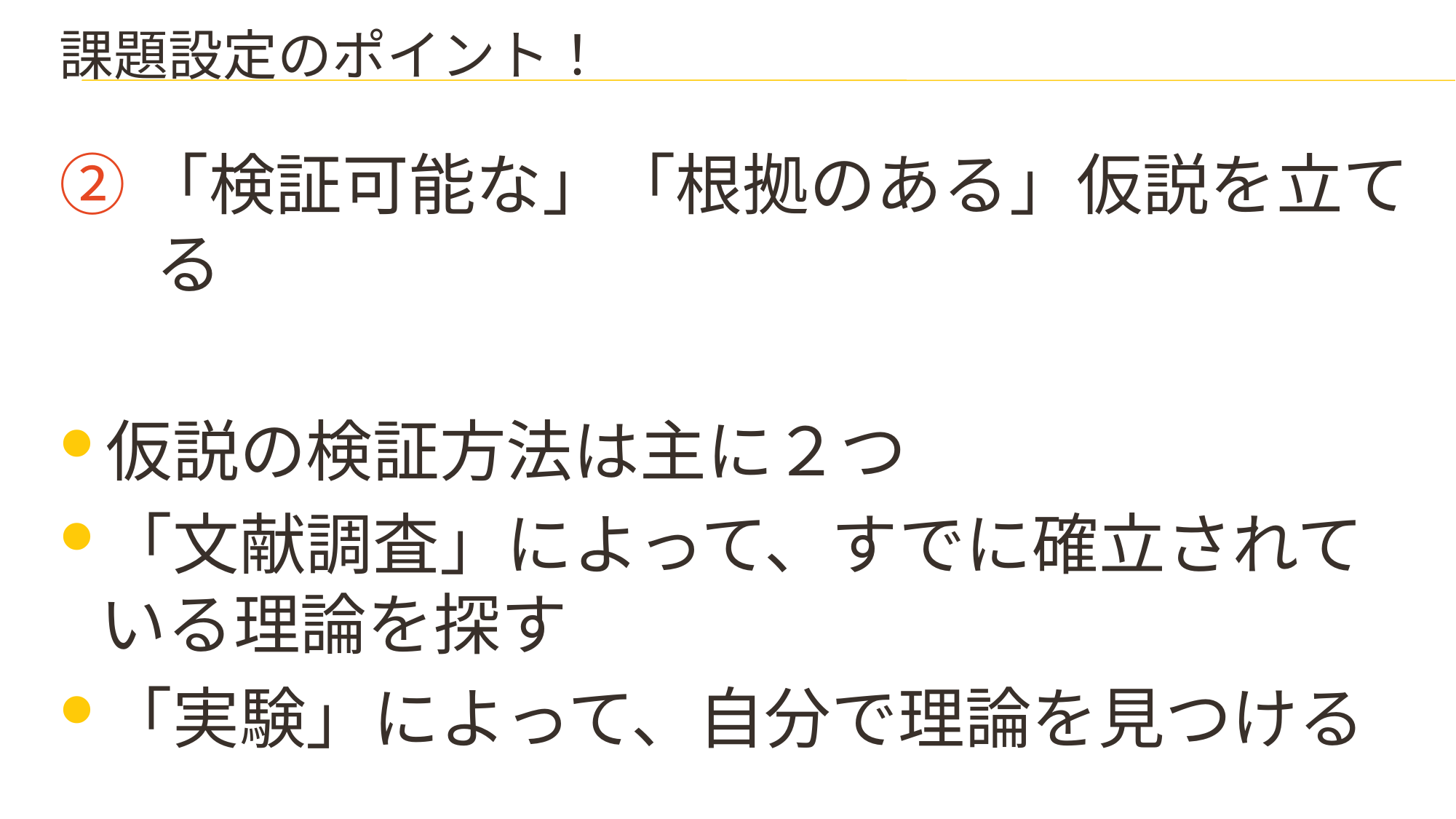

# 課題設定のポイント！
②「検証可能な」「根拠のある」仮説を立てる

仮説の検証方法は主に２つ
「文献調査」によって、すでに確立されている理論を探す
「実験」によって、自分で理論を見つける